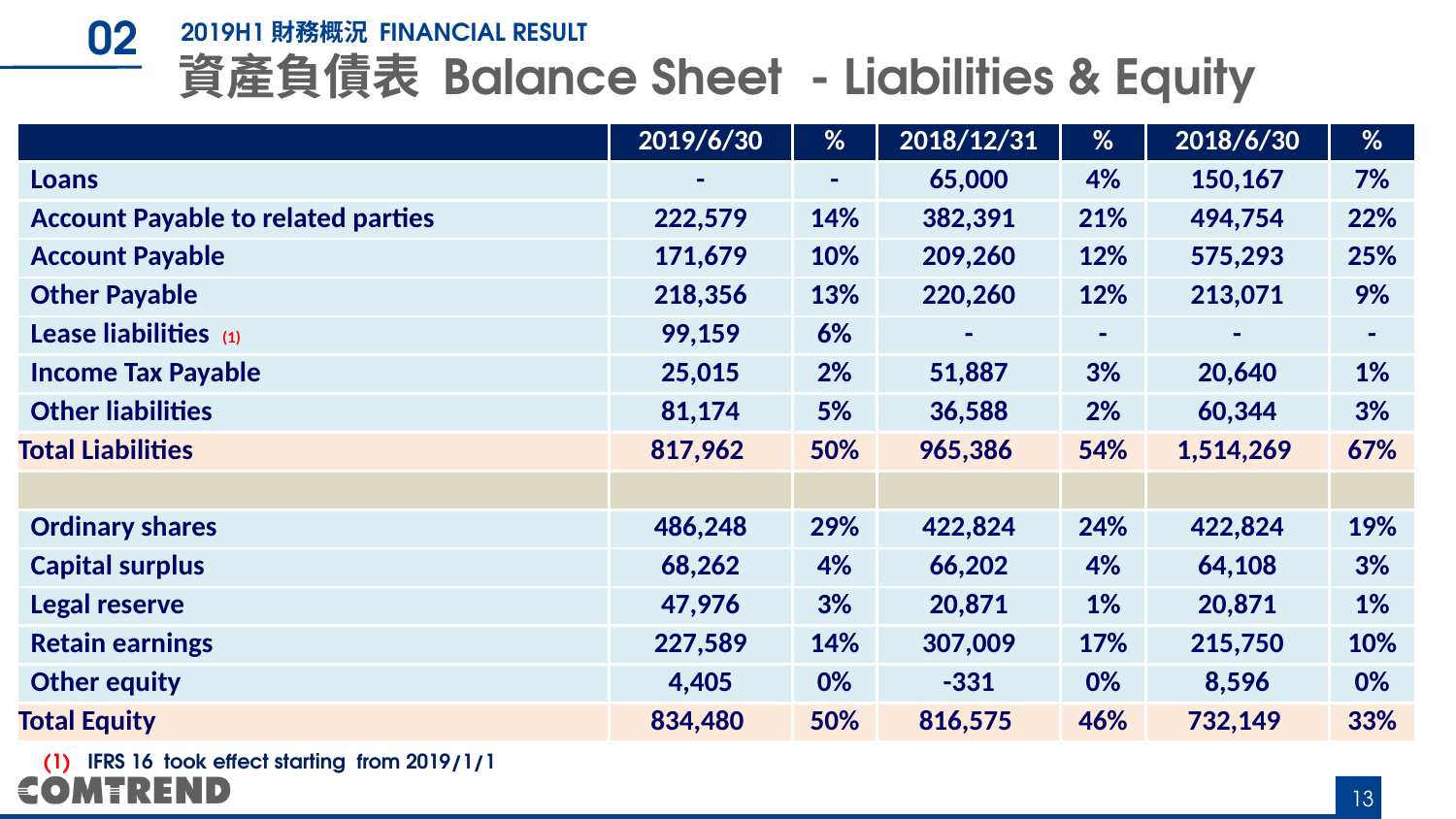

02
# 2019H1財務概況 FINANCIAL RESULT
資產負債表 Balance Sheet  - Liabilities & Equity
|  | 2019/6/30 | % | 2018/12/31 | % | 2018/6/30 | % |
| --- | --- | --- | --- | --- | --- | --- |
| Loans | - | - | 65,000 | 4% | 150,167 | 7% |
| Account Payable to related parties | 222,579 | 14% | 382,391 | 21% | 494,754 | 22% |
| Account Payable | 171,679 | 10% | 209,260 | 12% | 575,293 | 25% |
| Other Payable | 218,356 | 13% | 220,260 | 12% | 213,071 | 9% |
| Lease liabilities (1) | 99,159 | 6% | - | - | - | - |
| Income Tax Payable | 25,015 | 2% | 51,887 | 3% | 20,640 | 1% |
| Other liabilities | 81,174 | 5% | 36,588 | 2% | 60,344 | 3% |
| Total Liabilities | 817,962 | 50% | 965,386 | 54% | 1,514,269 | 67% |
|  |  |  |  |  |  |  |
| Ordinary shares | 486,248 | 29% | 422,824 | 24% | 422,824 | 19% |
| Capital surplus | 68,262 | 4% | 66,202 | 4% | 64,108 | 3% |
| Legal reserve | 47,976 | 3% | 20,871 | 1% | 20,871 | 1% |
| Retain earnings | 227,589 | 14% | 307,009 | 17% | 215,750 | 10% |
| Other equity | 4,405 | 0% | -331 | 0% | 8,596 | 0% |
| Total Equity | 834,480 | 50% | 816,575 | 46% | 732,149 | 33% |
(1)   IFRS 16  took effect starting  from 2019/1/1
13